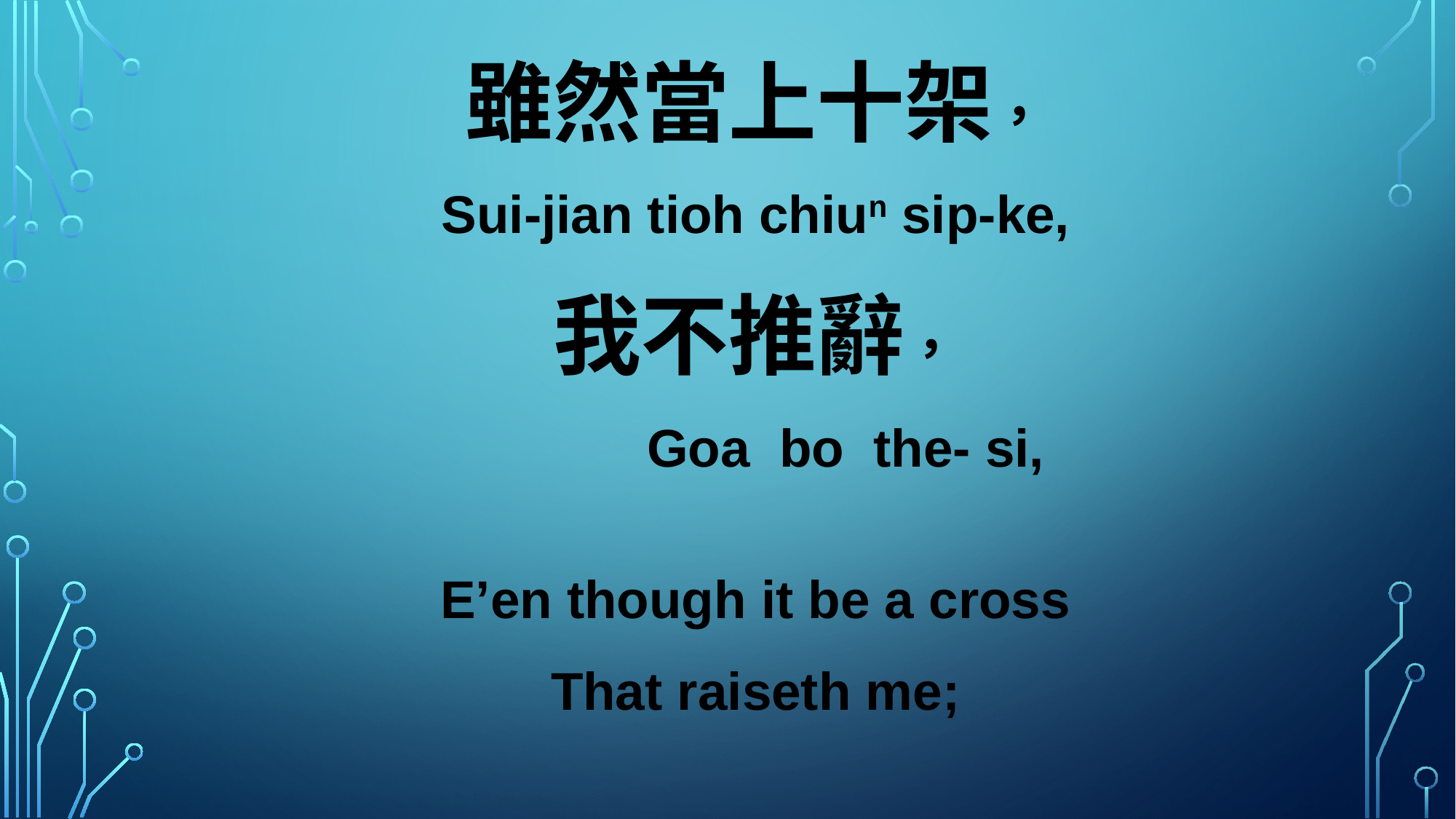

雖然當上十架，
Sui-jian tioh chiun sip-ke,
我不推辭，
                            Goa  bo  the- si,

E’en though it be a cross
That raiseth me;